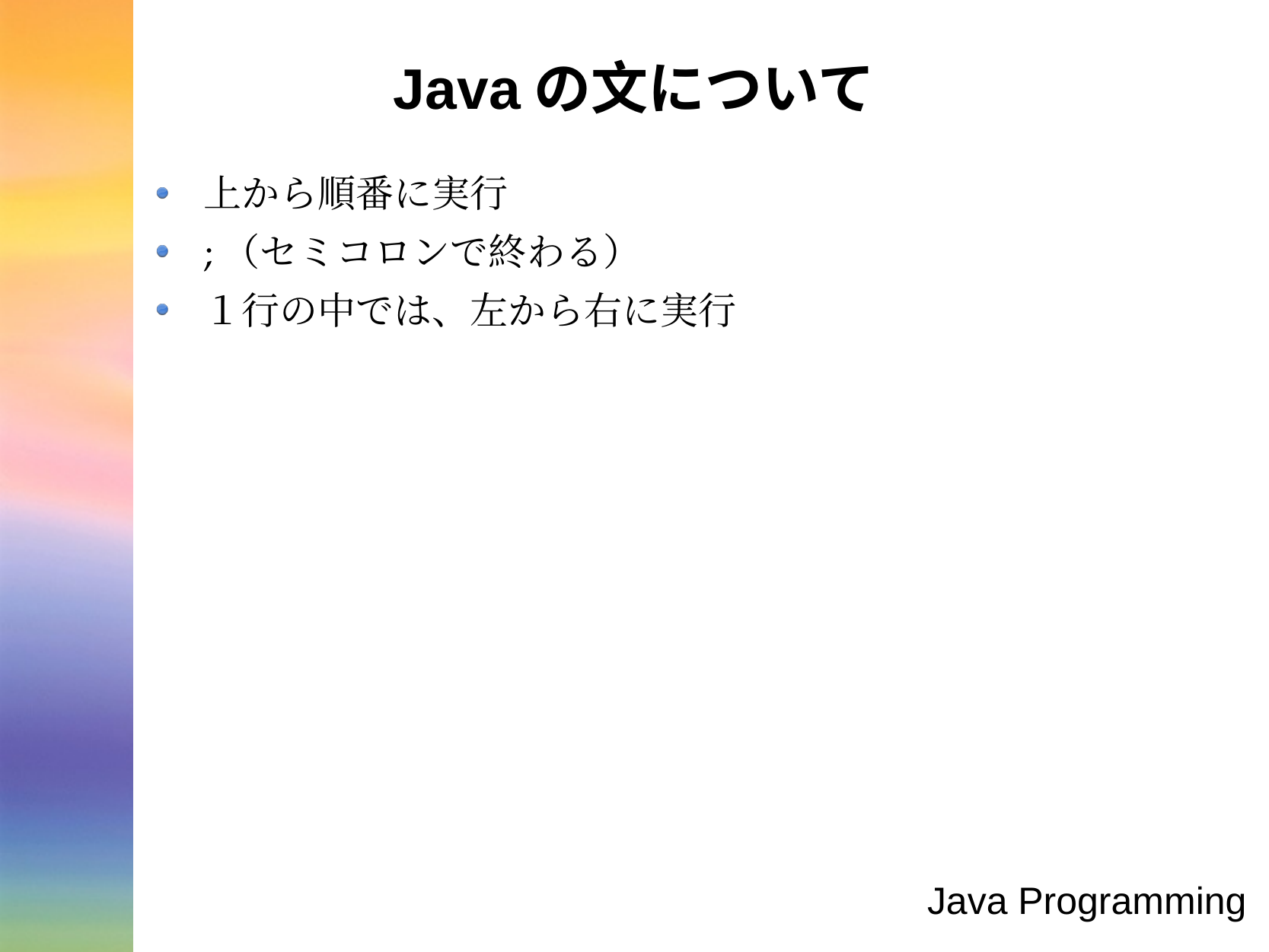

# Javaの文について
上から順番に実行
;（セミコロンで終わる）
１行の中では、左から右に実行